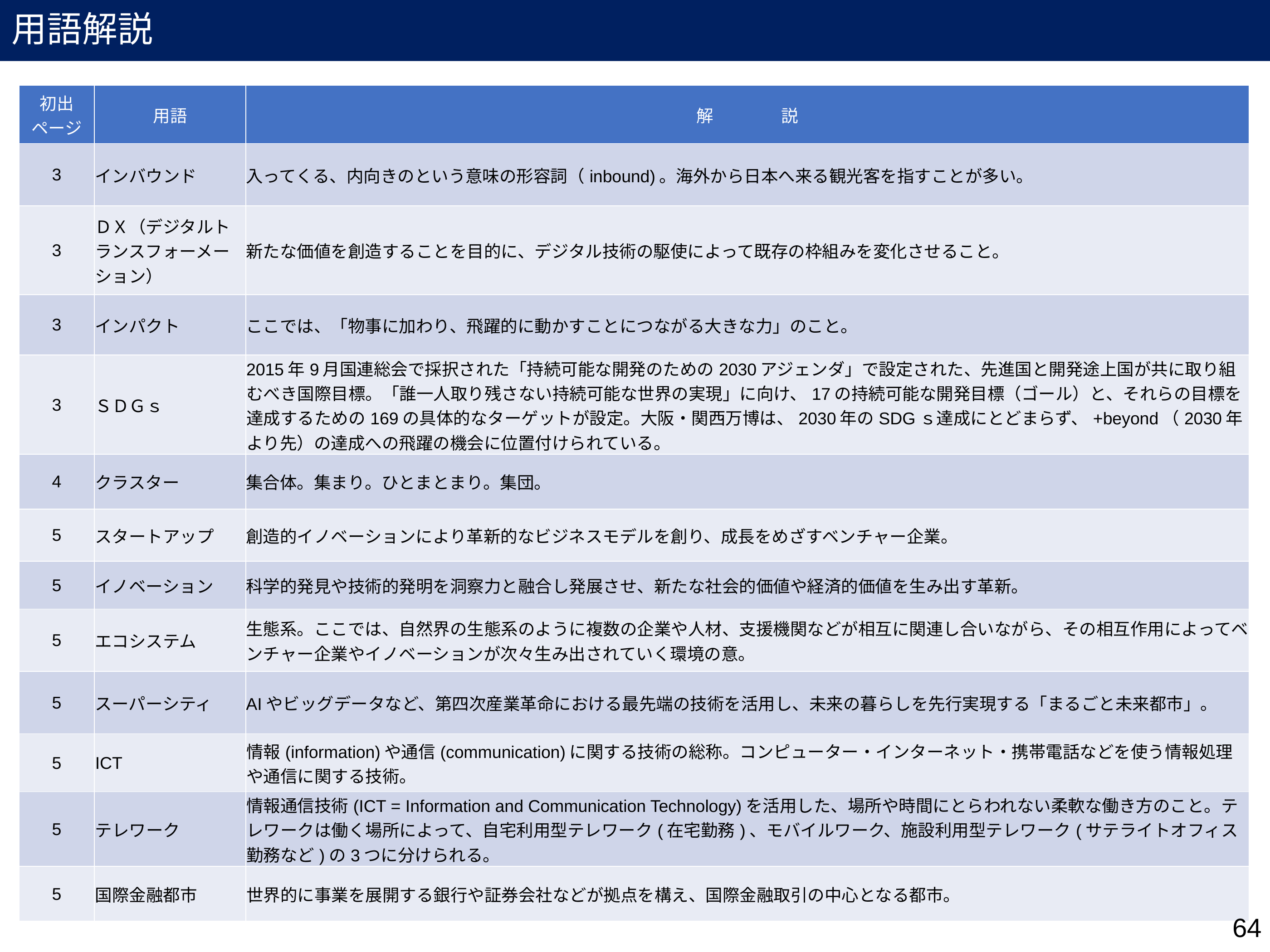

用語解説
| 初出 ページ | 用語 | 解　　　　説 |
| --- | --- | --- |
| 3 | インバウンド | 入ってくる、内向きのという意味の形容詞（inbound)。海外から日本へ来る観光客を指すことが多い。 |
| 3 | ＤＸ（デジタルトランスフォーメーション） | 新たな価値を創造することを目的に、デジタル技術の駆使によって既存の枠組みを変化させること。 |
| 3 | インパクト | ここでは、「物事に加わり、飛躍的に動かすことにつながる大きな力」のこと。 |
| 3 | ＳＤＧｓ | 2015年9月国連総会で採択された「持続可能な開発のための2030アジェンダ」で設定された、先進国と開発途上国が共に取り組むべき国際目標。「誰一人取り残さない持続可能な世界の実現」に向け、17の持続可能な開発目標（ゴール）と、それらの目標を達成するための169の具体的なターゲットが設定。大阪・関西万博は、2030年のSDGｓ達成にとどまらず、+beyond（2030年より先）の達成への飛躍の機会に位置付けられている。 |
| 4 | クラスター | 集合体。集まり。ひとまとまり。集団。 |
| 5 | スタートアップ | 創造的イノベーションにより革新的なビジネスモデルを創り、成長をめざすベンチャー企業。 |
| 5 | イノベーション | 科学的発見や技術的発明を洞察力と融合し発展させ、新たな社会的価値や経済的価値を生み出す革新。 |
| 5 | エコシステム | 生態系。ここでは、自然界の生態系のように複数の企業や人材、支援機関などが相互に関連し合いながら、その相互作用によってベンチャー企業やイノベーションが次々生み出されていく環境の意。 |
| 5 | スーパーシティ | AIやビッグデータなど、第四次産業革命における最先端の技術を活用し、未来の暮らしを先行実現する「まるごと未来都市」。 |
| 5 | ICT | 情報(information)や通信(communication)に関する技術の総称。コンピューター・インターネット・携帯電話などを使う情報処理や通信に関する技術。 |
| 5 | テレワーク | 情報通信技術(ICT = Information and Communication Technology)を活用した、場所や時間にとらわれない柔軟な働き方のこと。テレワークは働く場所によって、自宅利用型テレワーク(在宅勤務)、モバイルワーク、施設利用型テレワーク(サテライトオフィス勤務など)の3つに分けられる。 |
| 5 | 国際金融都市 | 世界的に事業を展開する銀行や証券会社などが拠点を構え、国際金融取引の中心となる都市。 |
64